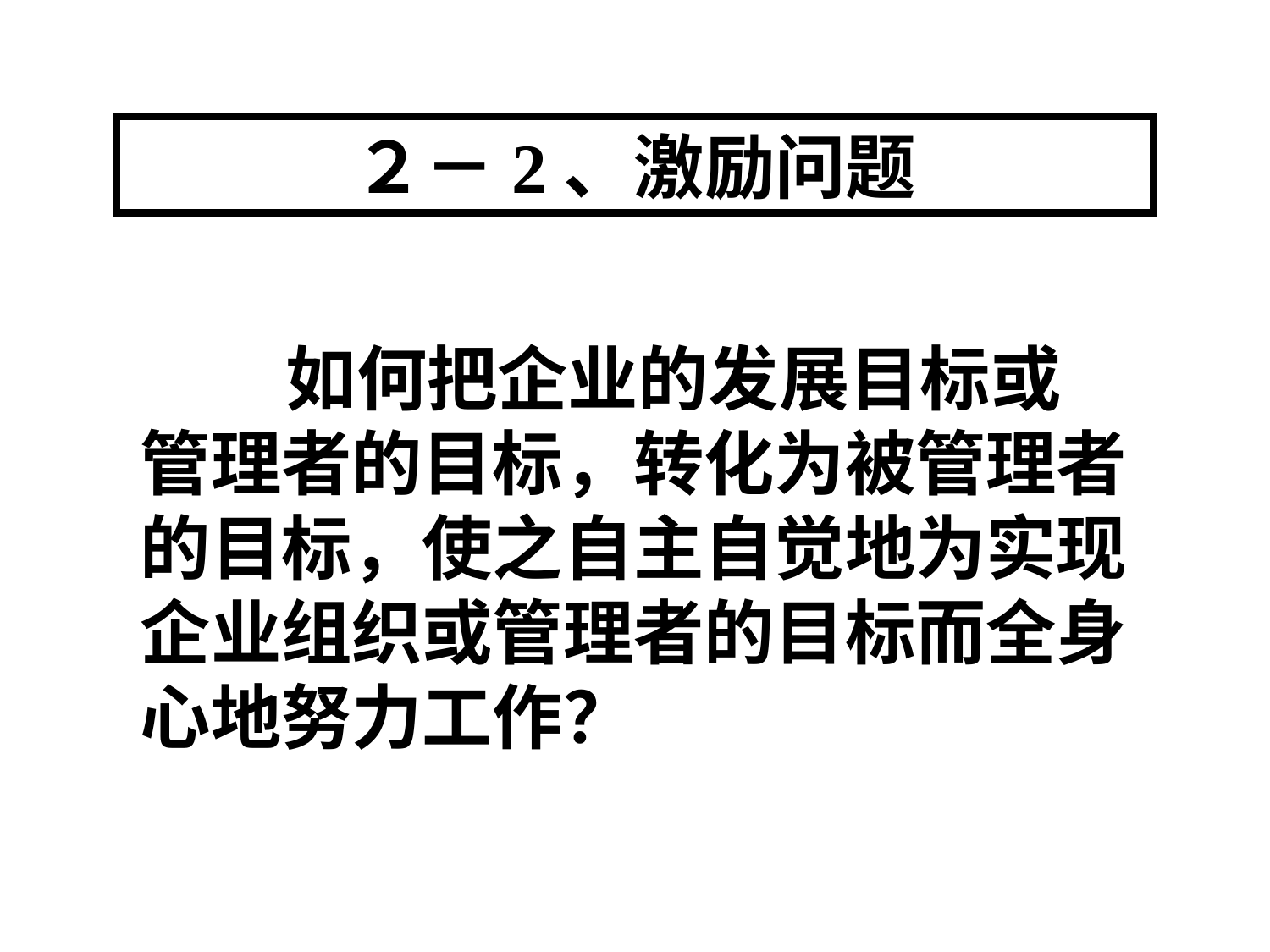

２－2、激励问题
        如何把企业的发展目标或管理者的目标，转化为被管理者的目标，使之自主自觉地为实现企业组织或管理者的目标而全身心地努力工作？